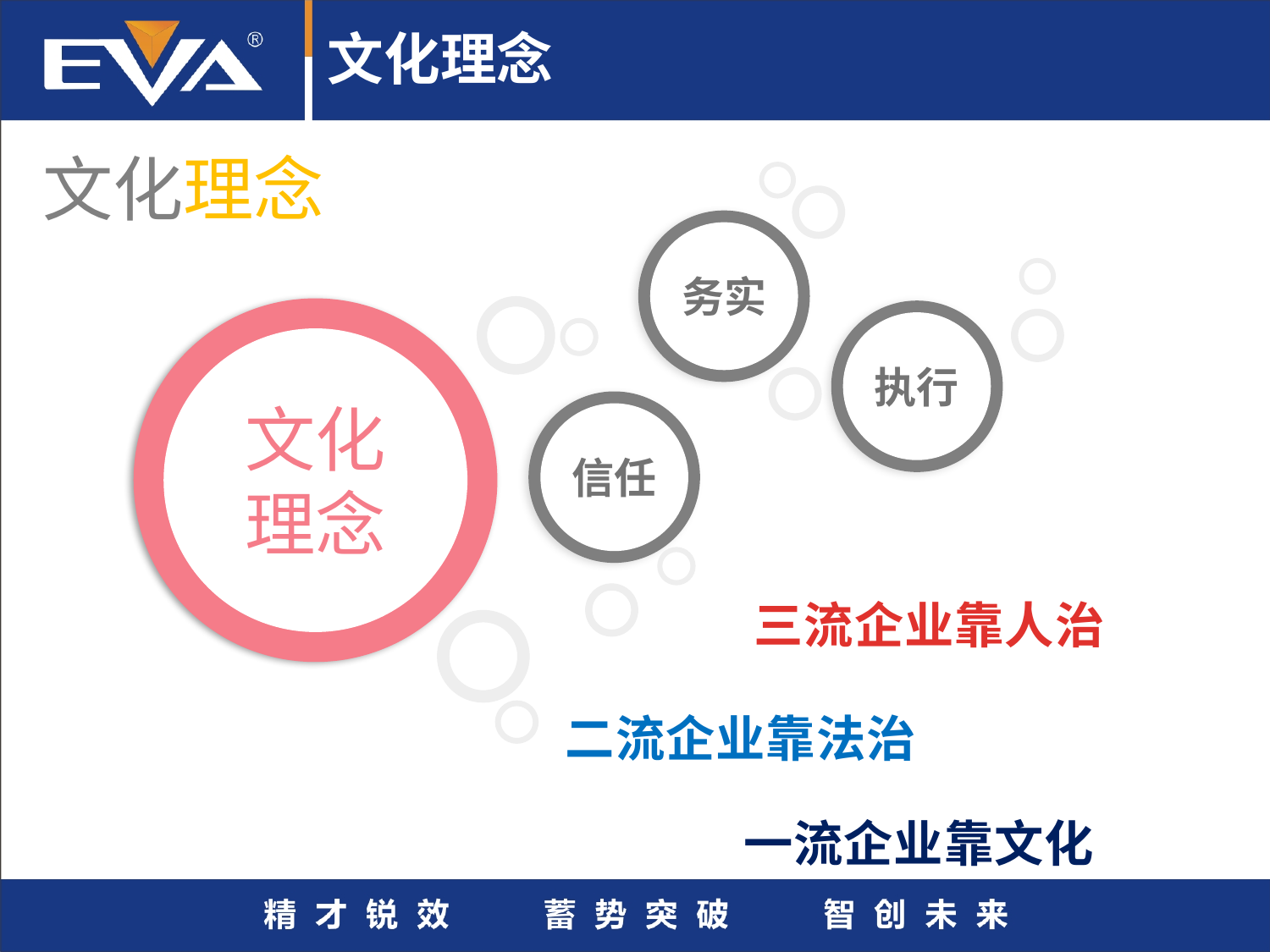

文化理念
文化理念

务实

文化
理念

执行

信任
三流企业靠人治
二流企业靠法治
一流企业靠文化